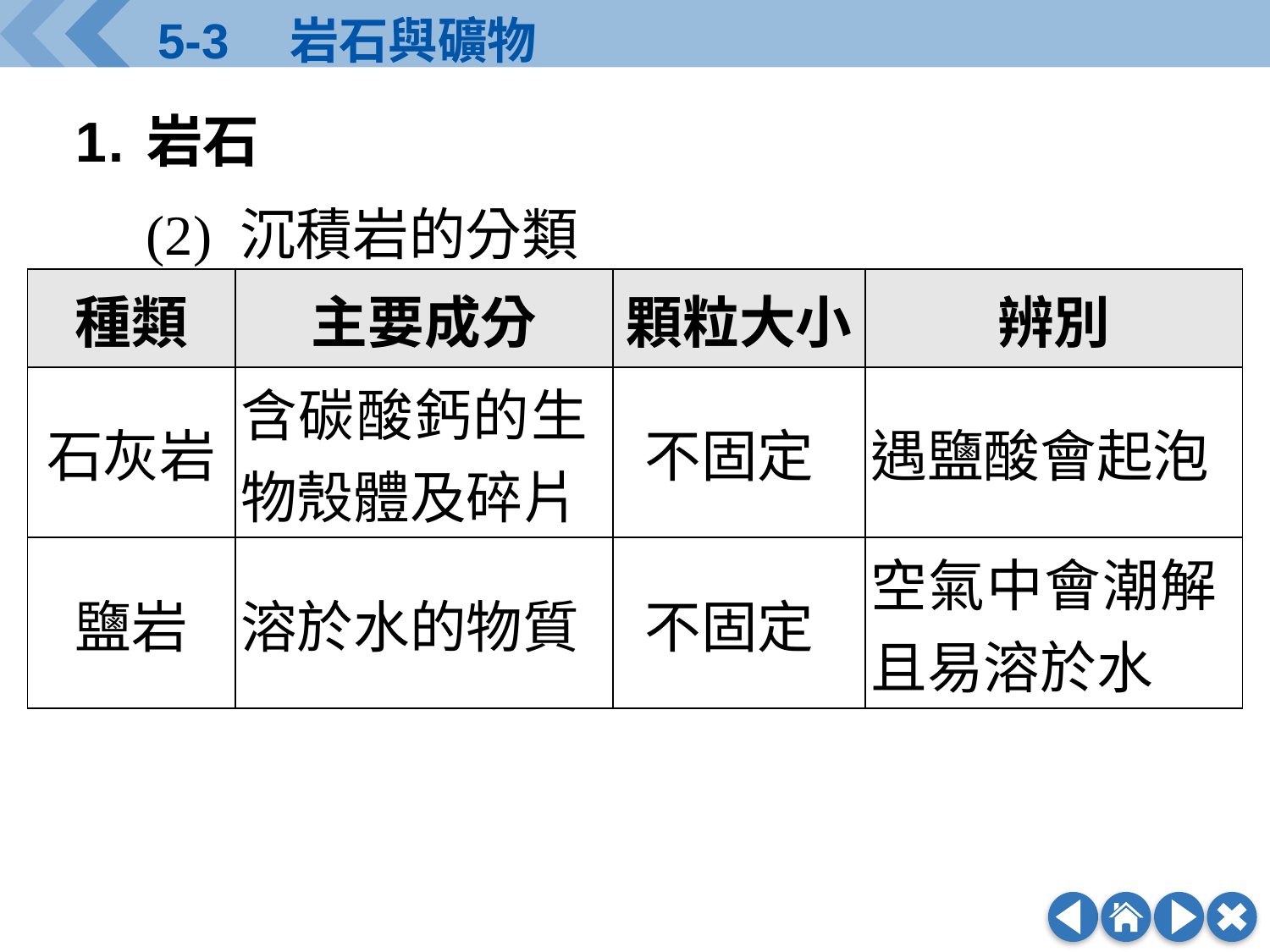

岩石
(2) 沉積岩的分類
| 種類 | 主要成分 | 顆粒大小 | 辨別 |
| --- | --- | --- | --- |
| 石灰岩 | 含碳酸鈣的生物殼體及碎片 | 不固定 | 遇鹽酸會起泡 |
| 鹽岩 | 溶於水的物質 | 不固定 | 空氣中會潮解且易溶於水 |